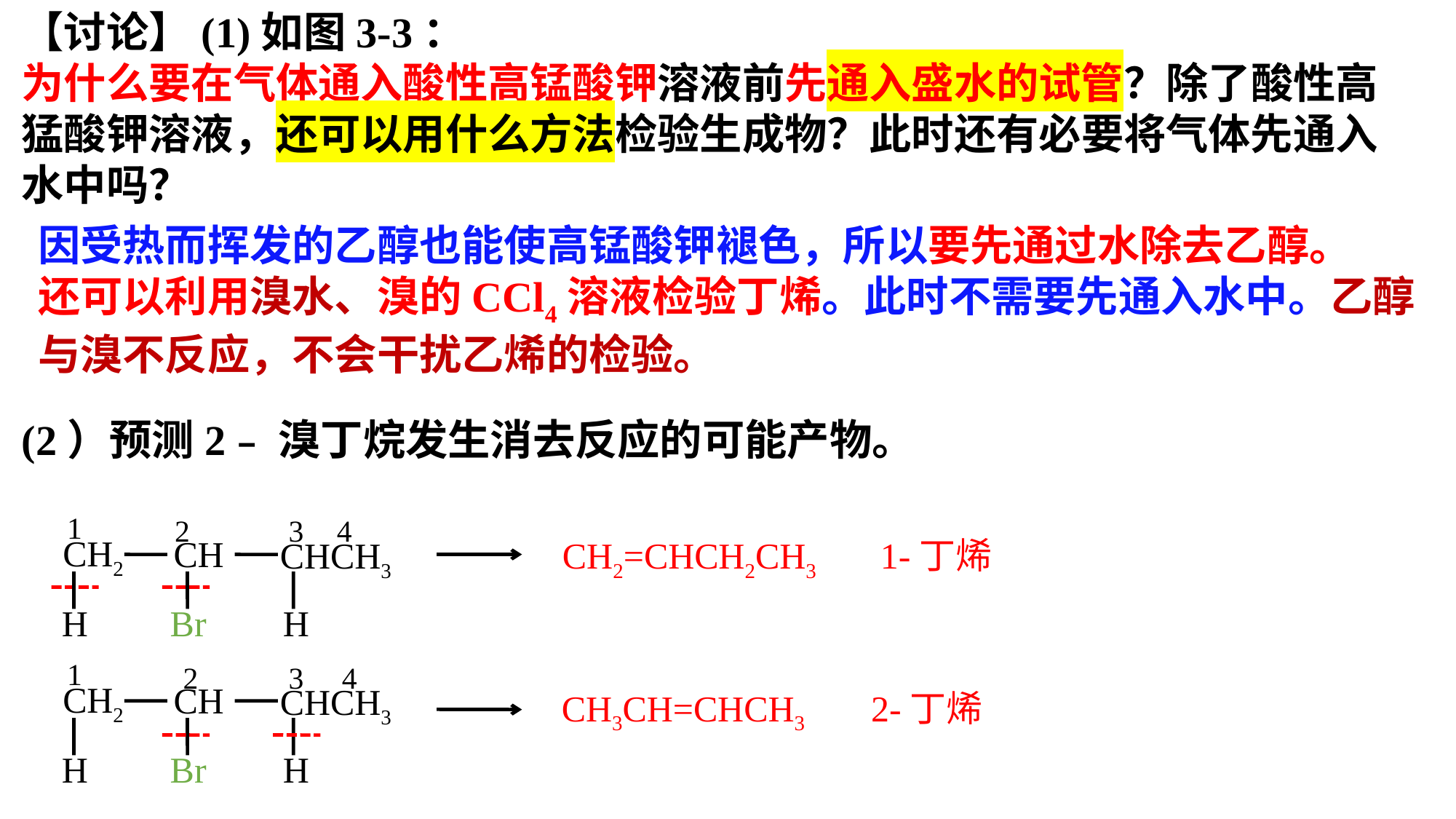

【讨论】(1)如图3-3：
为什么要在气体通入酸性高锰酸钾溶液前先通入盛水的试管？除了酸性高猛酸钾溶液，还可以用什么方法检验生成物？此时还有必要将气体先通入水中吗？

(2）预测2﹣溴丁烷发生消去反应的可能产物。
因受热而挥发的乙醇也能使高锰酸钾褪色，所以要先通过水除去乙醇。
还可以利用溴水、溴的CCl4溶液检验丁烯。此时不需要先通入水中。乙醇与溴不反应，不会干扰乙烯的检验。
1
2
3
CH2
CH
CHCH3

H
Br
H
4
CH2=CHCH2CH3
1-丁烯

1
2
3
CH2
CH
CHCH3

H
Br
H
4
CH3CH=CHCH3
2-丁烯